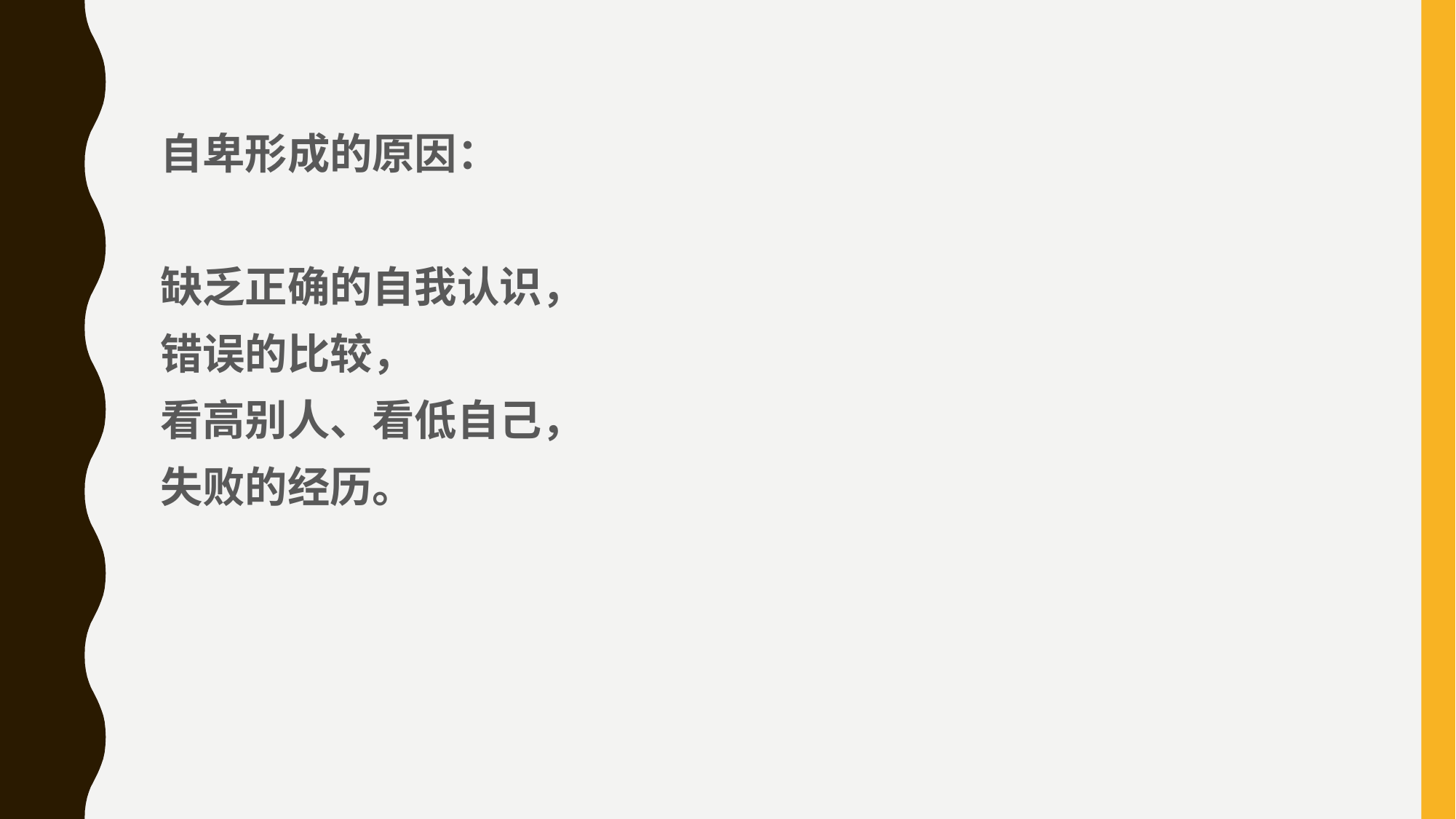

自卑形成的原因：

缺乏正确的自我认识，
错误的比较，
看高别人、看低自己，
失败的经历。